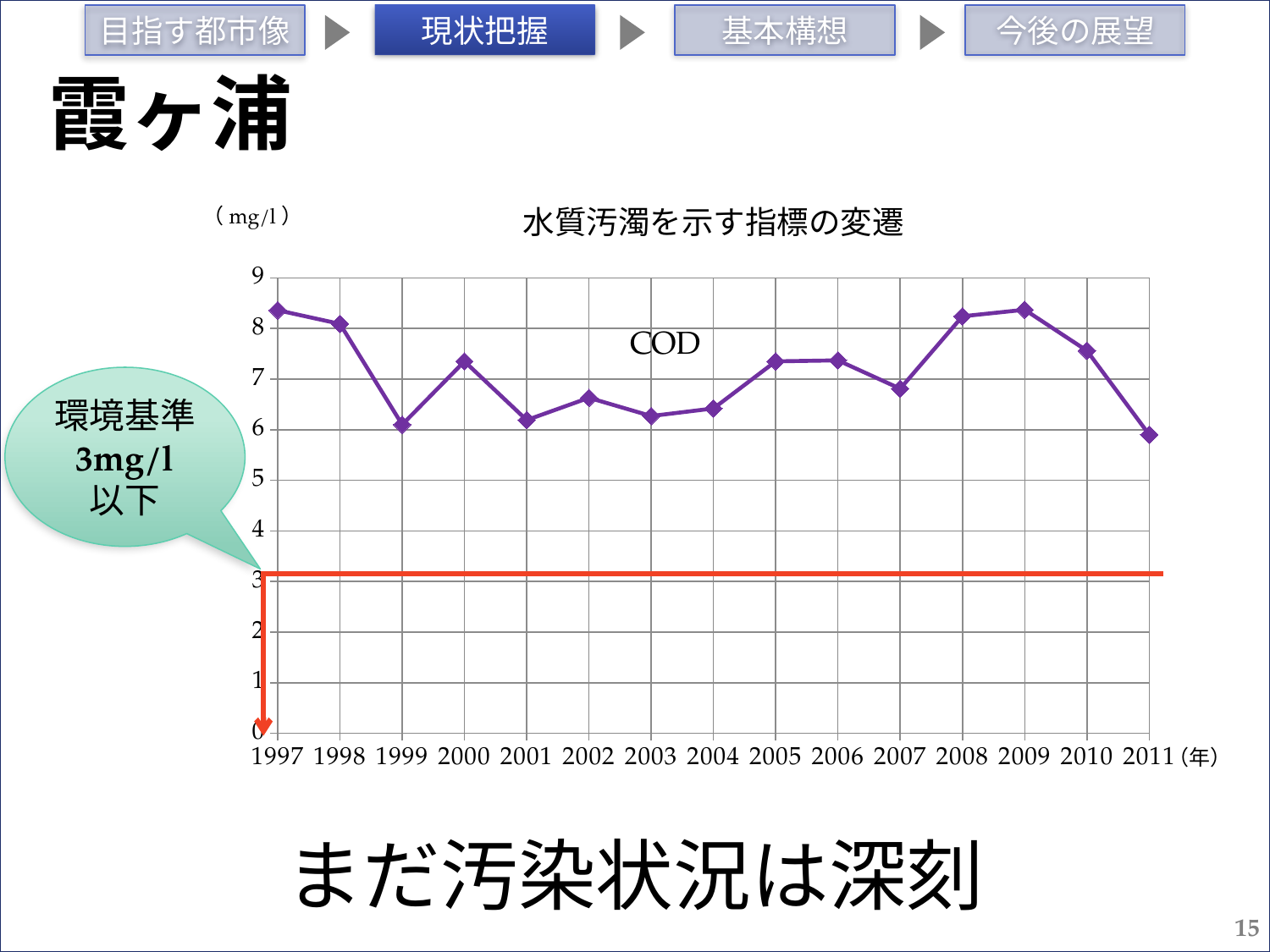

# 霞ヶ浦

### Chart: 水質汚濁を示す指標の変遷

| Category | COD上層（mg/l） |
|---|---|
| 1997 | 8.36 |
| 1998 | 8.09 |
| 1999 | 6.1 |
| 2000 | 7.35 |
| 2001 | 6.19 |
| 2002 | 6.63 |
| 2003 | 6.27 |
| 2004 | 6.42 |
| 2005 | 7.35 |
| 2006 | 7.37 |
| 2007 | 6.81 |
| 2008 | 8.24 |
| 2009 | 8.37 |
| 2010 | 7.56 |
| 2011 | 5.9 |
（mg/l）
COD
環境基準
3mg/l
以下
（年）
まだ汚染状況は深刻
15